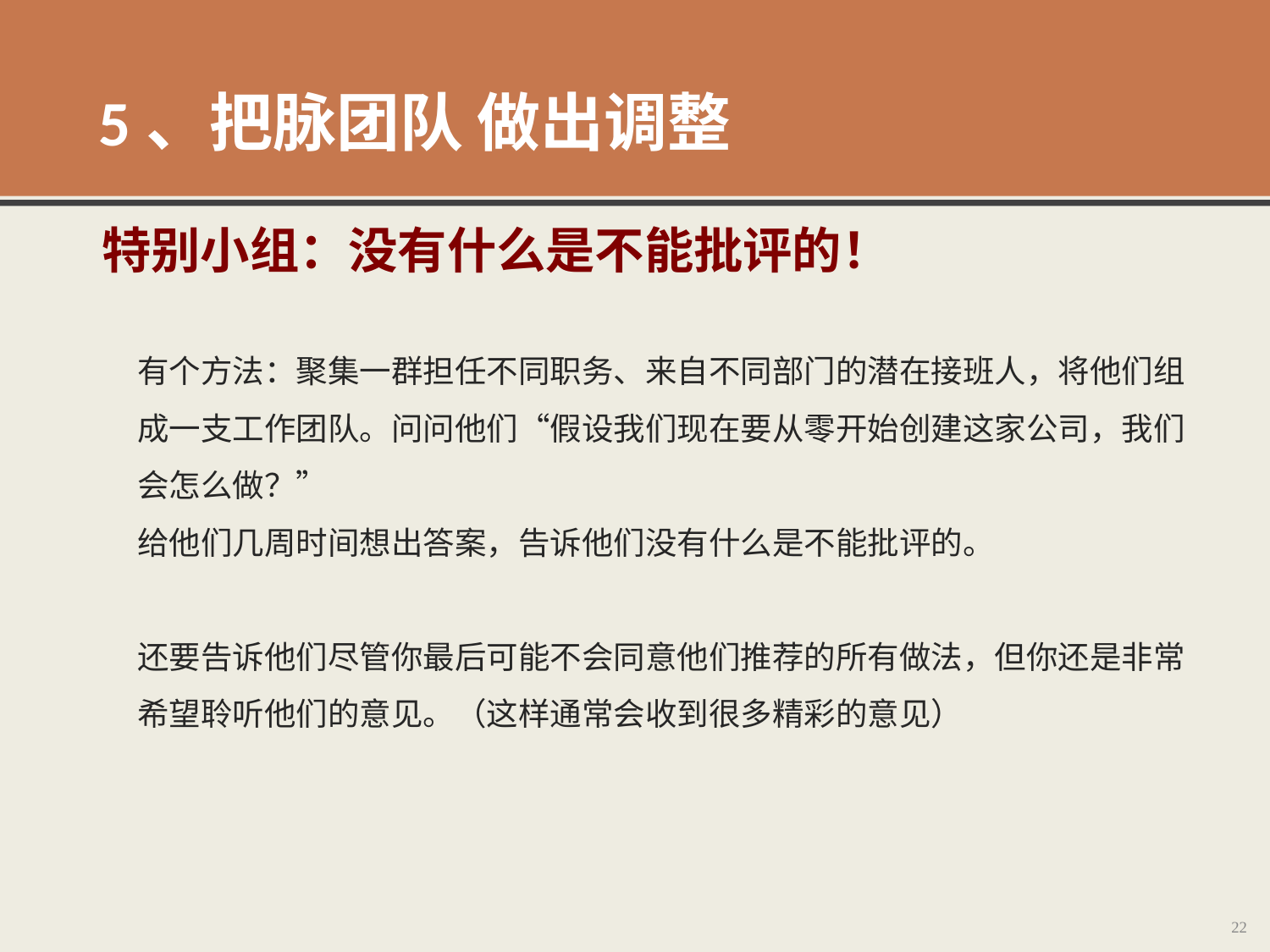

5、把脉团队 做出调整

特别小组：没有什么是不能批评的！
有个方法：聚集一群担任不同职务、来自不同部门的潜在接班人，将他们组成一支工作团队。问问他们“假设我们现在要从零开始创建这家公司，我们会怎么做？”
给他们几周时间想出答案，告诉他们没有什么是不能批评的。

还要告诉他们尽管你最后可能不会同意他们推荐的所有做法，但你还是非常希望聆听他们的意见。（这样通常会收到很多精彩的意见）
22